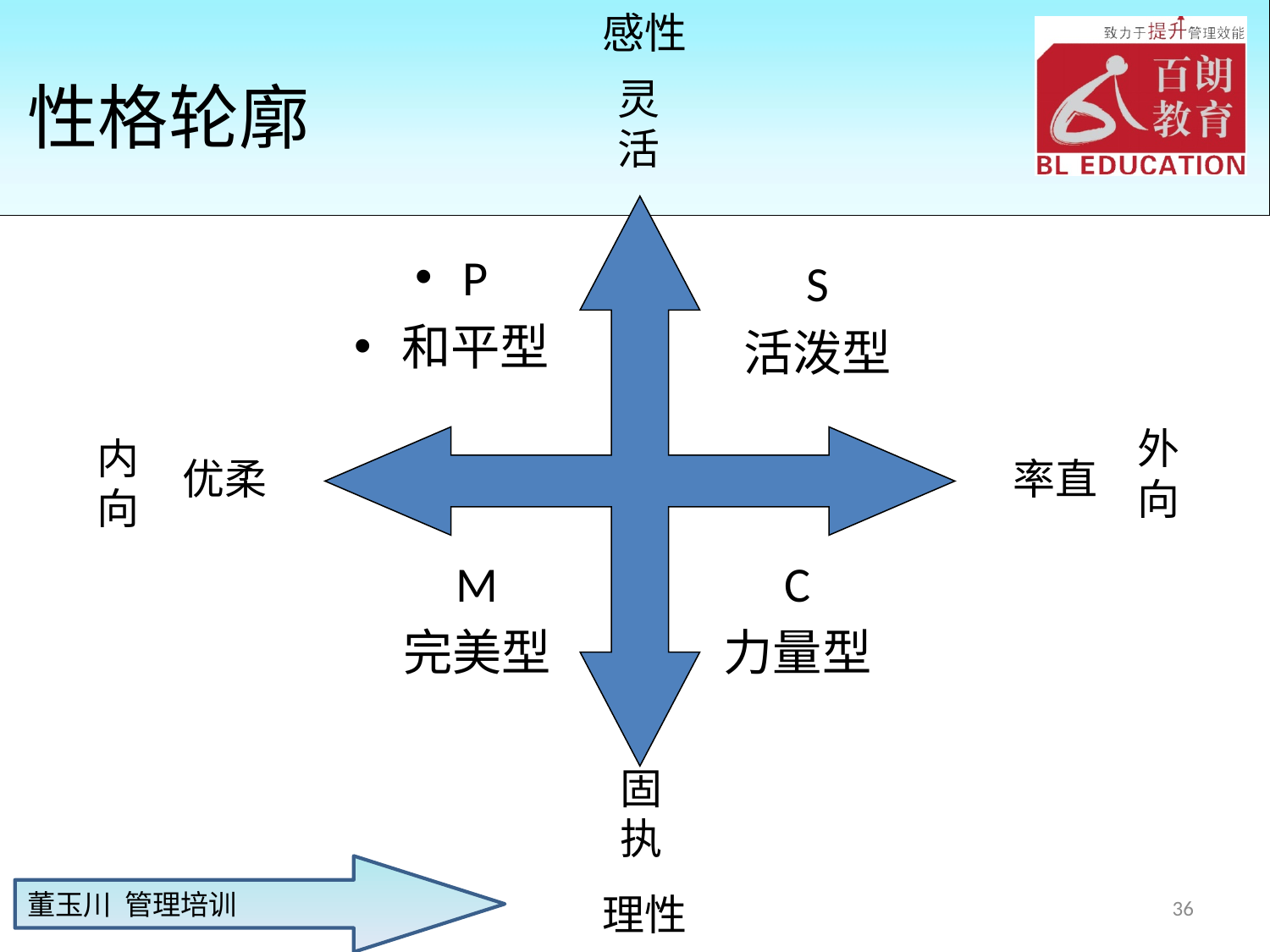

感性
# 性格轮廓
灵
活

P
和平型
S
活泼型
外
内
优柔
率直
向
向
M
完美型
C
力量型
固
执
理性
36